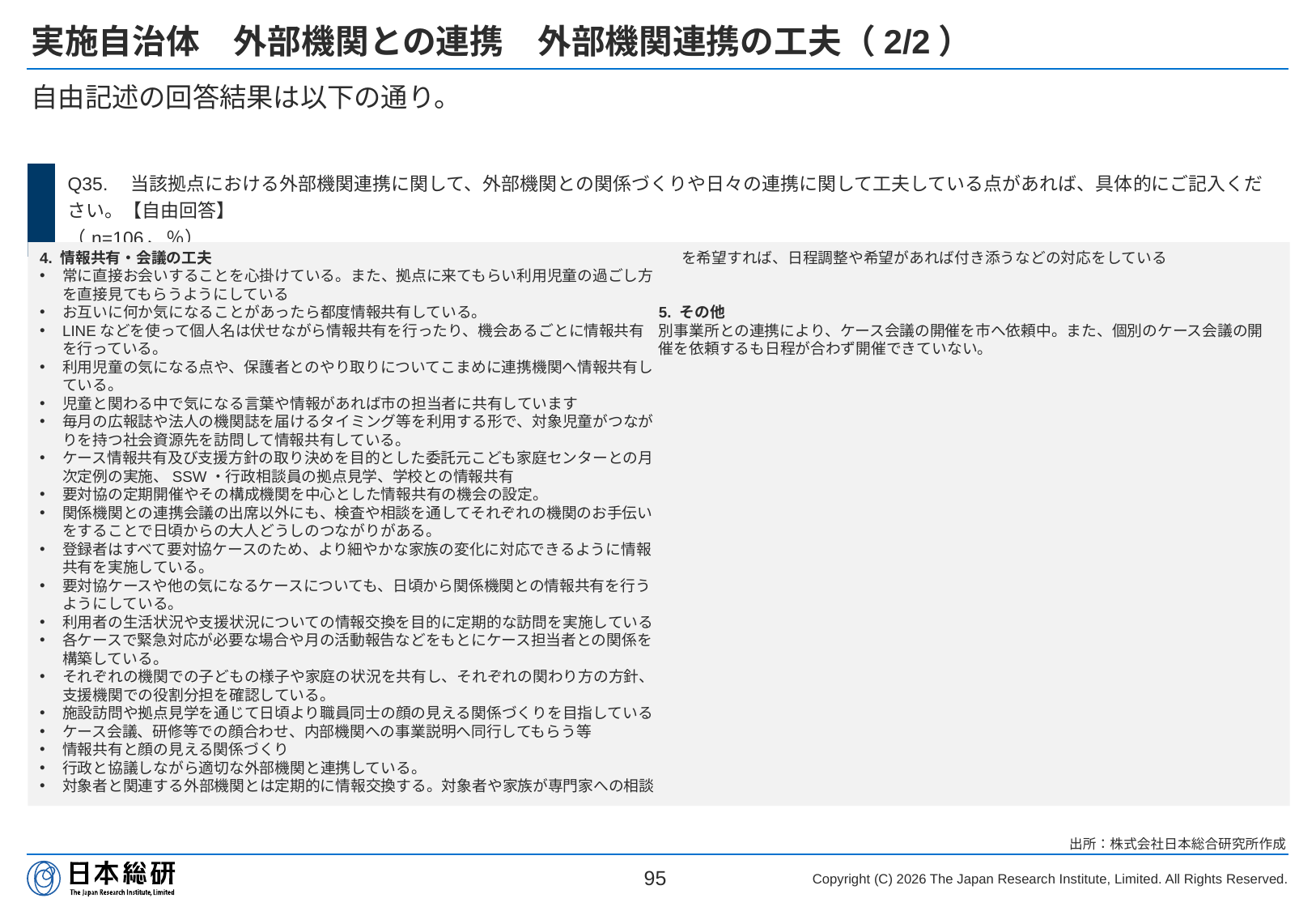

# 実施自治体　外部機関との連携　外部機関連携の工夫（2/2）
自由記述の回答結果は以下の通り。

|  | Q35.　当該拠点における外部機関連携に関して、外部機関との関係づくりや日々の連携に関して工夫している点があれば、具体的にご記入ください。【自由回答】 （n=106、％） |
| --- | --- |
4. 情報共有・会議の工夫
常に直接お会いすることを心掛けている。また、拠点に来てもらい利用児童の過ごし方を直接見てもらうようにしている
お互いに何か気になることがあったら都度情報共有している。
LINEなどを使って個人名は伏せながら情報共有を行ったり、機会あるごとに情報共有を行っている。
利用児童の気になる点や、保護者とのやり取りについてこまめに連携機関へ情報共有している。
児童と関わる中で気になる言葉や情報があれば市の担当者に共有しています
毎月の広報誌や法人の機関誌を届けるタイミング等を利用する形で、対象児童がつながりを持つ社会資源先を訪問して情報共有している。
ケース情報共有及び支援方針の取り決めを目的とした委託元こども家庭センターとの月次定例の実施、SSW・行政相談員の拠点見学、学校との情報共有
要対協の定期開催やその構成機関を中心とした情報共有の機会の設定。
関係機関との連携会議の出席以外にも、検査や相談を通してそれぞれの機関のお手伝いをすることで日頃からの大人どうしのつながりがある。
登録者はすべて要対協ケースのため、より細やかな家族の変化に対応できるように情報共有を実施している。
要対協ケースや他の気になるケースについても、日頃から関係機関との情報共有を行うようにしている。
利用者の生活状況や支援状況についての情報交換を目的に定期的な訪問を実施している
各ケースで緊急対応が必要な場合や月の活動報告などをもとにケース担当者との関係を構築している。
それぞれの機関での子どもの様子や家庭の状況を共有し、それぞれの関わり方の方針、支援機関での役割分担を確認している。
施設訪問や拠点見学を通じて日頃より職員同士の顔の見える関係づくりを目指している
ケース会議、研修等での顔合わせ、内部機関への事業説明へ同行してもらう等
情報共有と顔の見える関係づくり
行政と協議しながら適切な外部機関と連携している。
対象者と関連する外部機関とは定期的に情報交換する。対象者や家族が専門家への相談を希望すれば、日程調整や希望があれば付き添うなどの対応をしている

5. その他
別事業所との連携により、ケース会議の開催を市へ依頼中。また、個別のケース会議の開催を依頼するも日程が合わず開催できていない。

出所：株式会社日本総合研究所作成